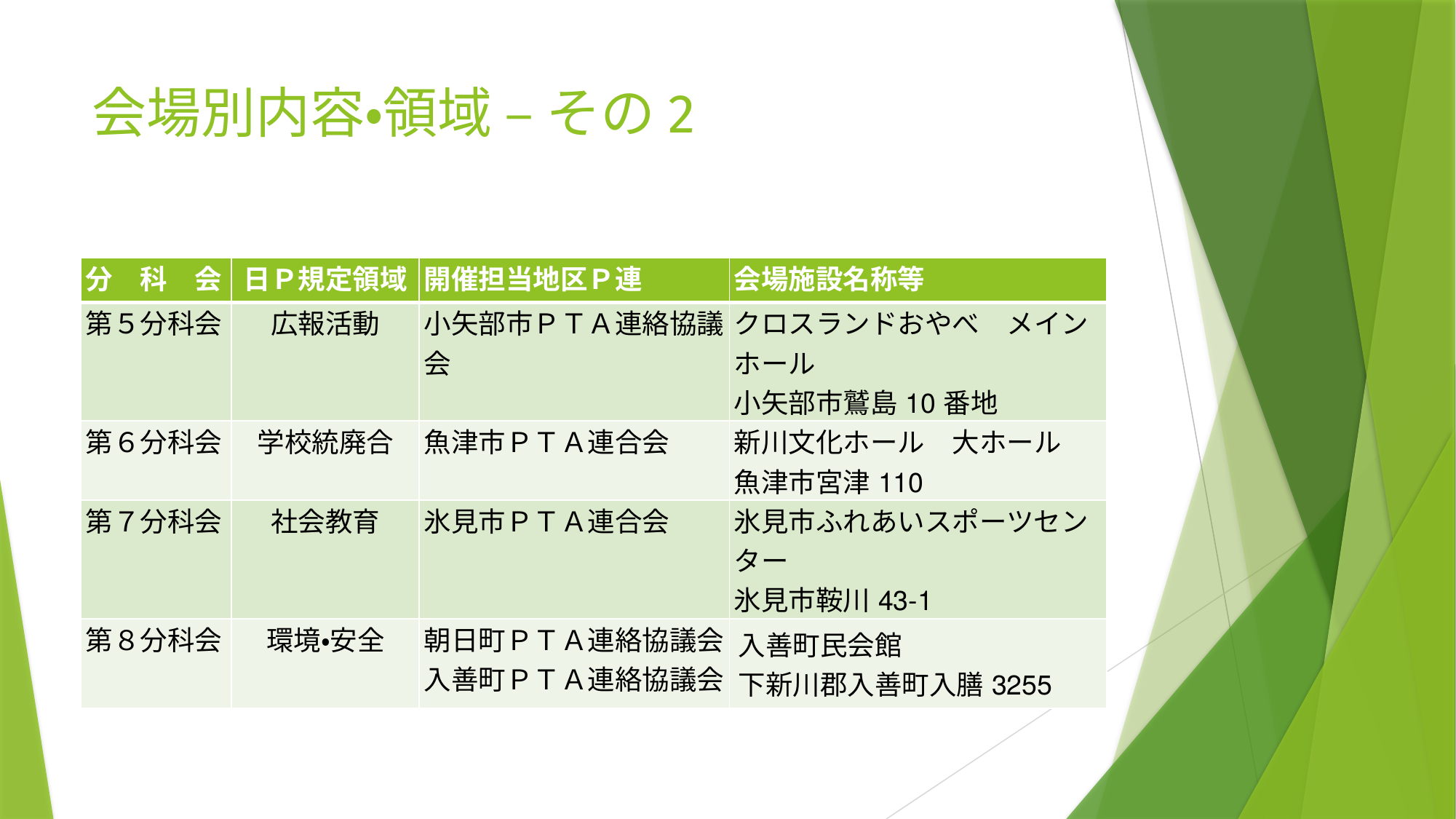

# 会場別内容・領域 – その2
| 分　科　会 | 日Ｐ規定領域 | 開催担当地区Ｐ連 | 会場施設名称等 |
| --- | --- | --- | --- |
| 第５分科会 | 広報活動 | 小矢部市ＰＴＡ連絡協議会 | クロスランドおやべ　メインホール 小矢部市鷲島10番地 |
| 第６分科会 | 学校統廃合 | 魚津市ＰＴＡ連合会 | 新川文化ホール　大ホール 魚津市宮津110 |
| 第７分科会 | 社会教育 | 氷見市ＰＴＡ連合会 | 氷見市ふれあいスポーツセンター 氷見市鞍川43-1 |
| 第８分科会 | 環境・安全 | 朝日町ＰＴＡ連絡協議会 入善町ＰＴＡ連絡協議会 | 入善町民会館 下新川郡入善町入膳3255 |